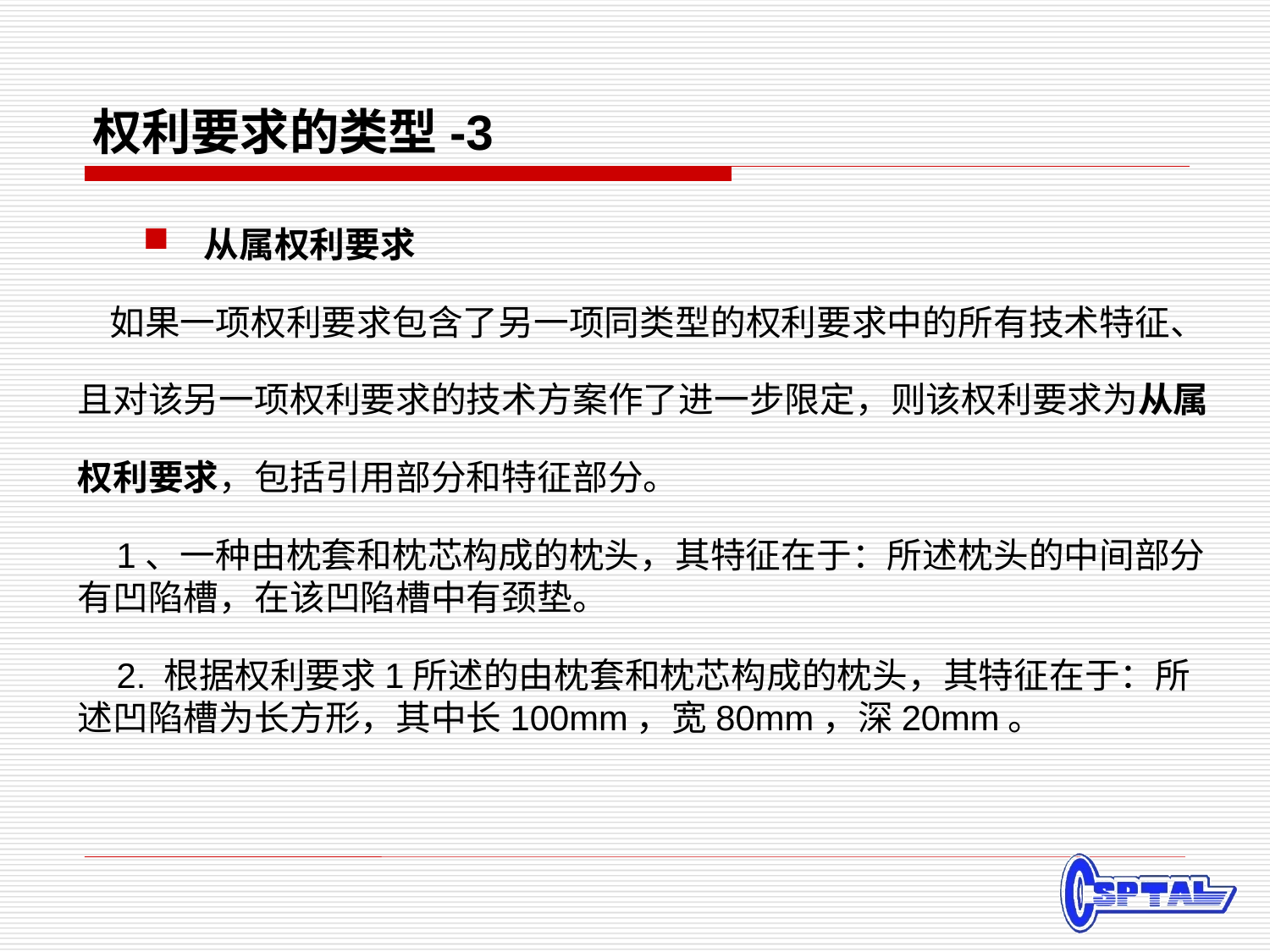

# 权利要求的类型-3
从属权利要求
   如果一项权利要求包含了另一项同类型的权利要求中的所有技术特征、
且对该另一项权利要求的技术方案作了进一步限定，则该权利要求为从属
权利要求，包括引用部分和特征部分。
    1、一种由枕套和枕芯构成的枕头，其特征在于：所述枕头的中间部分有凹陷槽，在该凹陷槽中有颈垫。
    2. 根据权利要求1所述的由枕套和枕芯构成的枕头，其特征在于：所述凹陷槽为长方形，其中长100mm，宽80mm，深20mm。